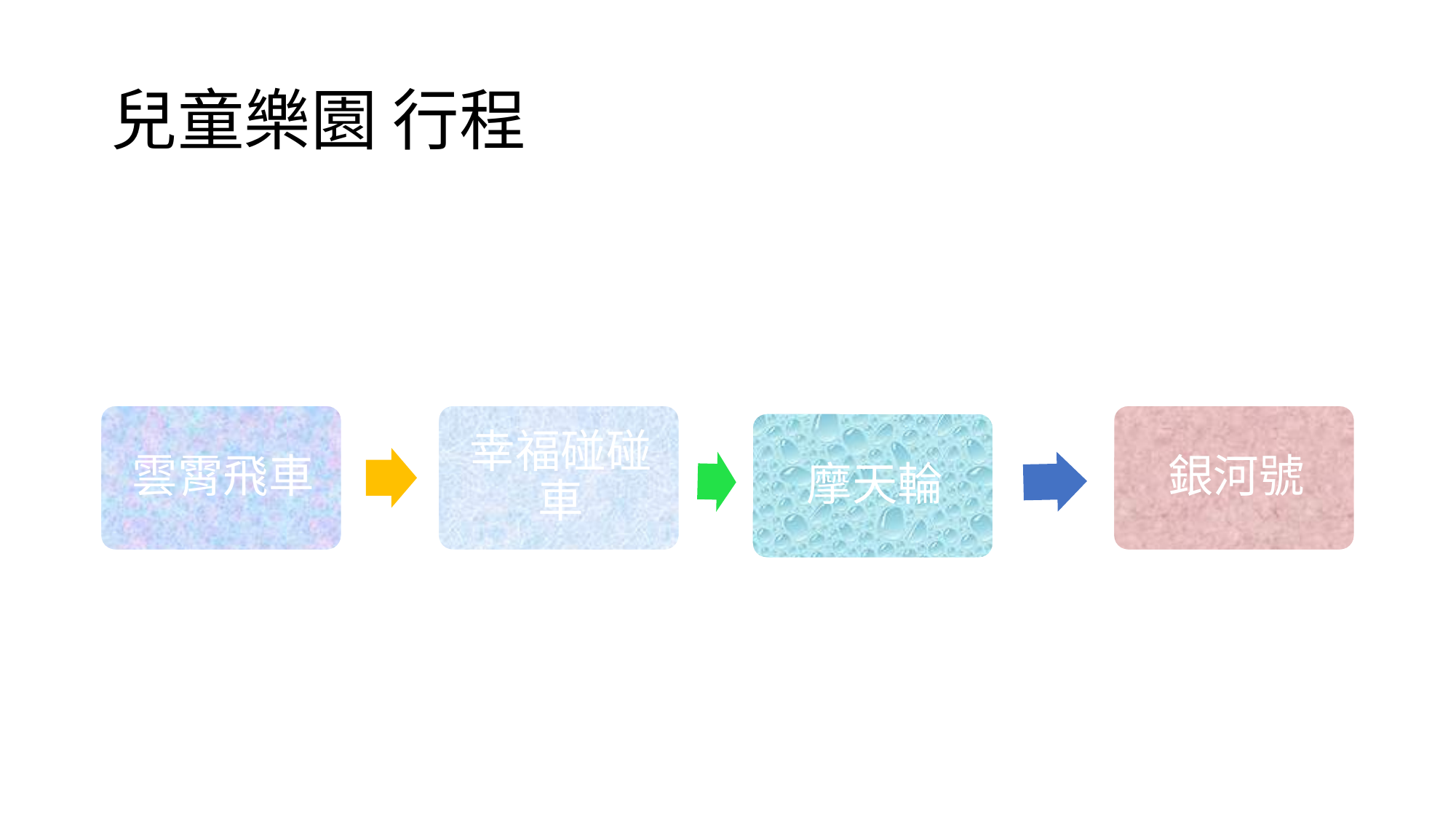

# 兒童樂園 行程
雲霄飛車

幸福碰碰車

摩天輪

銀河號